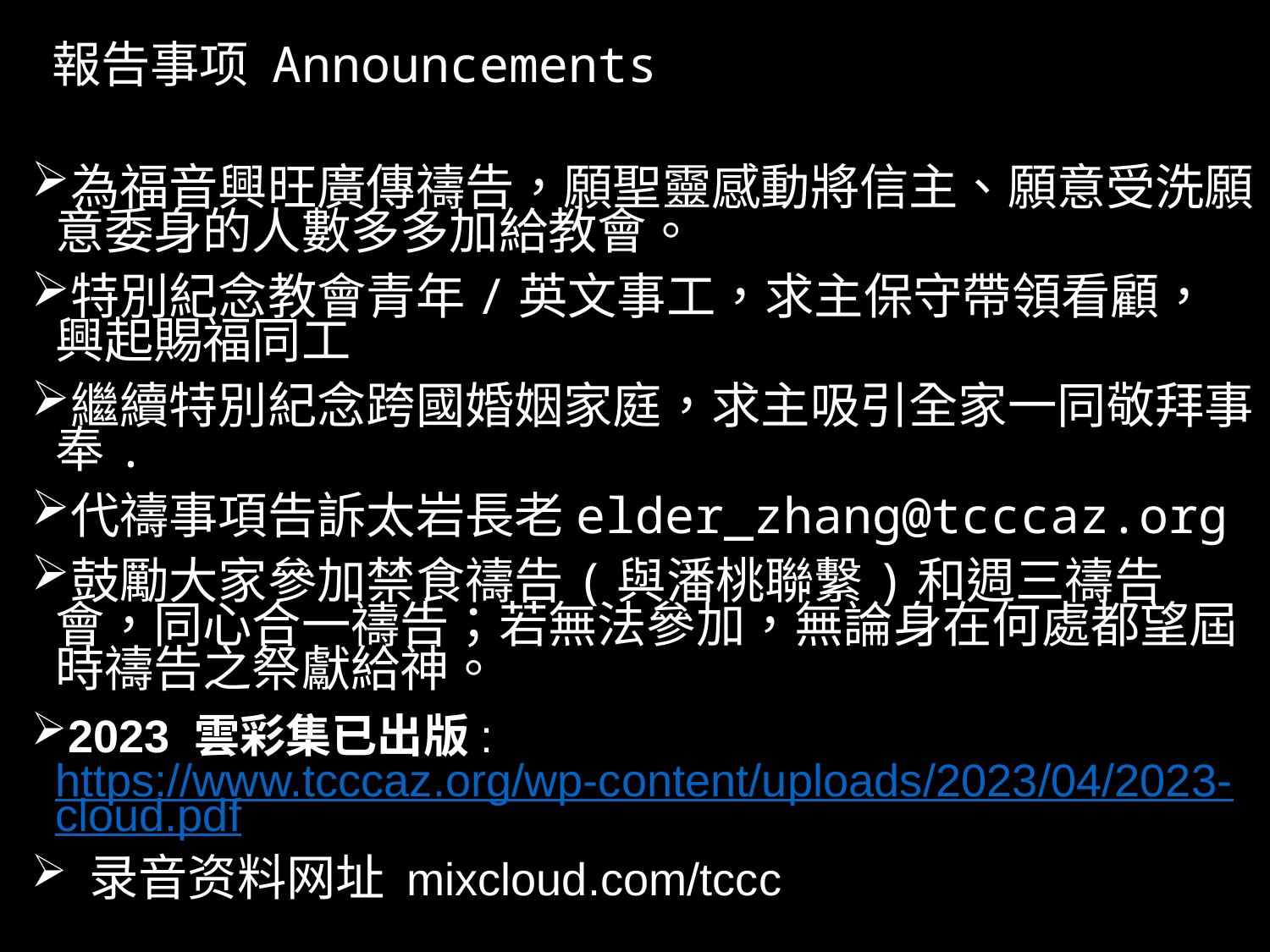

報告事项 Announcements

為福音興旺廣傳禱告，願聖靈感動將信主、願意受洗願意委身的人數多多加給教會。
特別紀念教會青年/英文事工，求主保守帶領看顧，興起賜福同工
繼續特別紀念跨國婚姻家庭，求主吸引全家一同敬拜事奉.
代禱事項告訴太岩長老elder_zhang@tcccaz.org
鼓勵大家參加禁食禱告(與潘桃聯繫)和週三禱告會，同心合一禱告；若無法參加，無論身在何處都望屆時禱告之祭獻給神。
2023 雲彩集已出版: https://www.tcccaz.org/wp-content/uploads/2023/04/2023-cloud.pdf
 录音资料网址 mixcloud.com/tccc